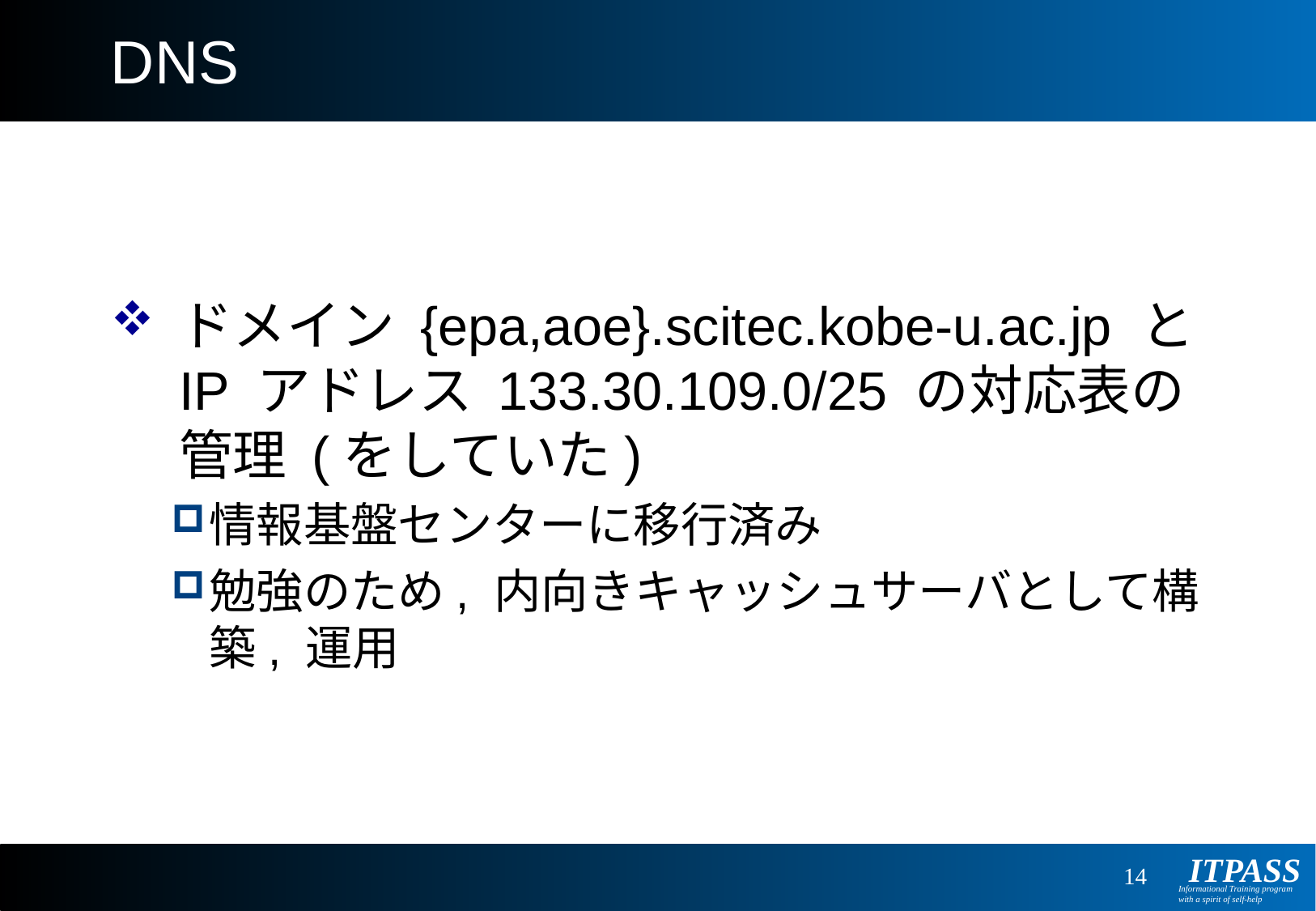

# DNS
ドメイン {epa,aoe}.scitec.kobe-u.ac.jp と IP アドレス 133.30.109.0/25 の対応表の管理 (をしていた)
情報基盤センターに移行済み
勉強のため, 内向きキャッシュサーバとして構築, 運用
14